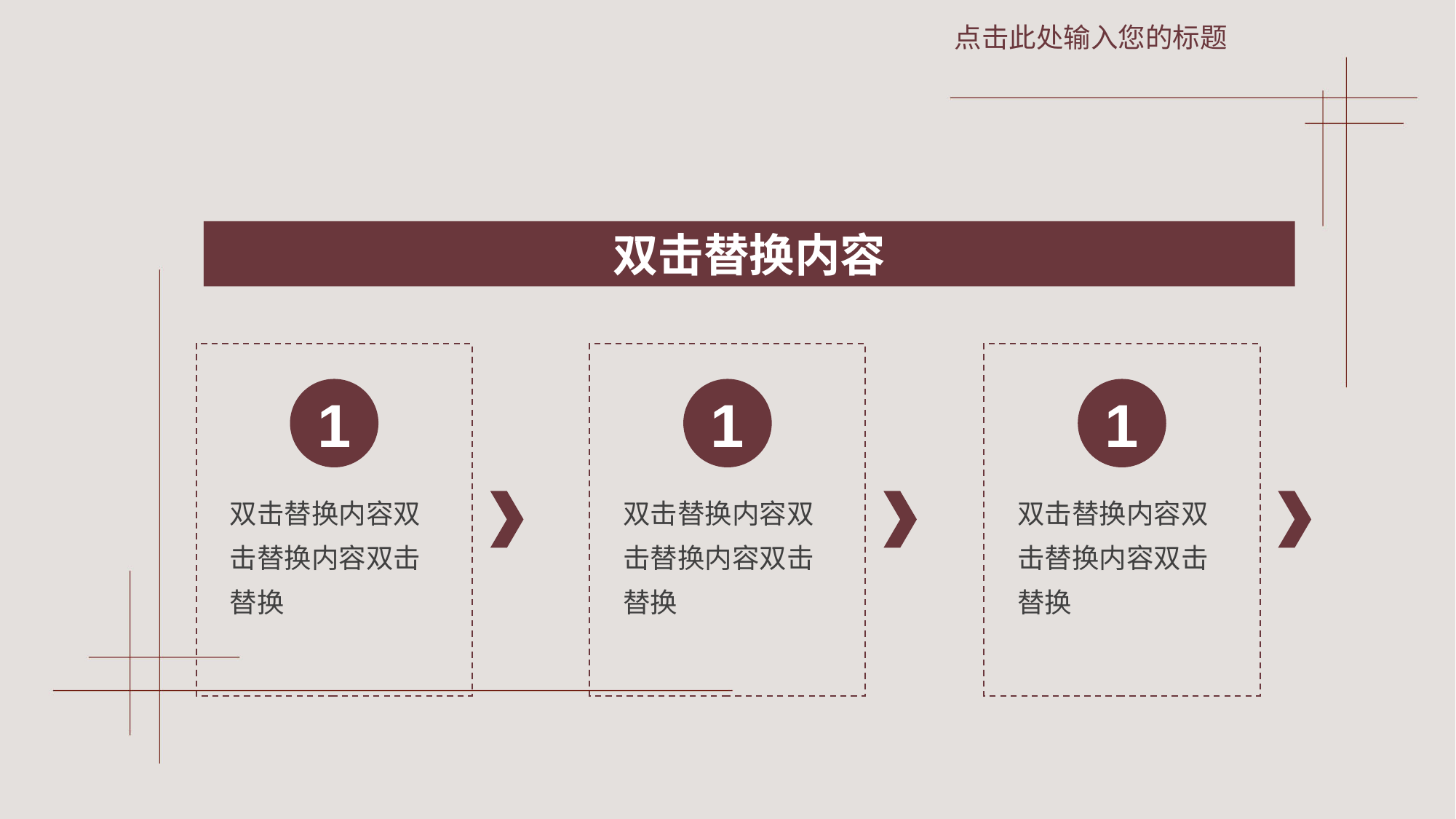

点击此处输入您的标题
双击替换内容

1
双击替换内容双击替换内容双击替换

1
双击替换内容双击替换内容双击替换

1
双击替换内容双击替换内容双击替换